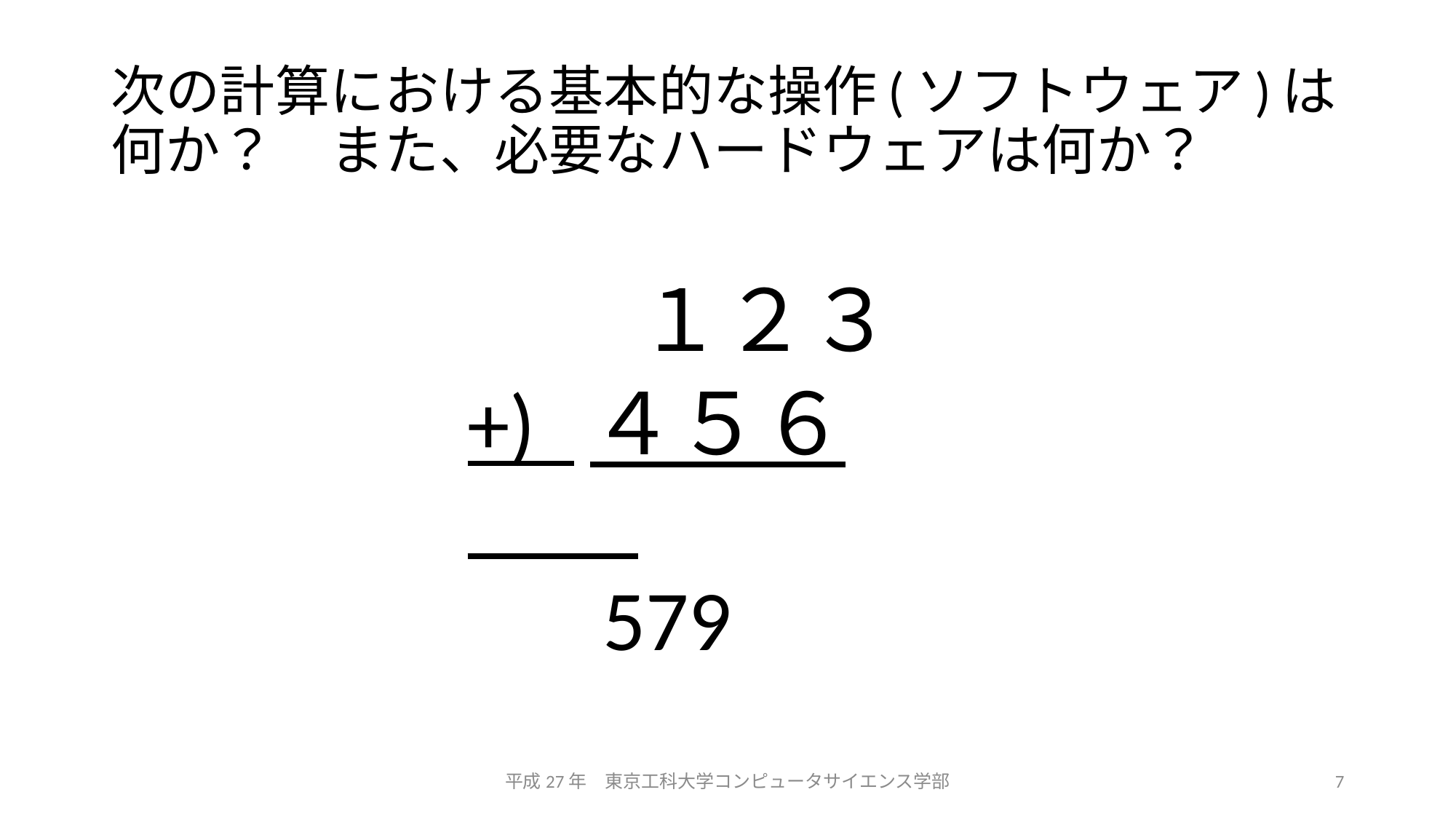

# 次の計算における基本的な操作(ソフトウェア)は何か？　また、必要なハードウェアは何か？

　　１２３
+)  ４５６
       579
平成27年　東京工科大学コンピュータサイエンス学部
7